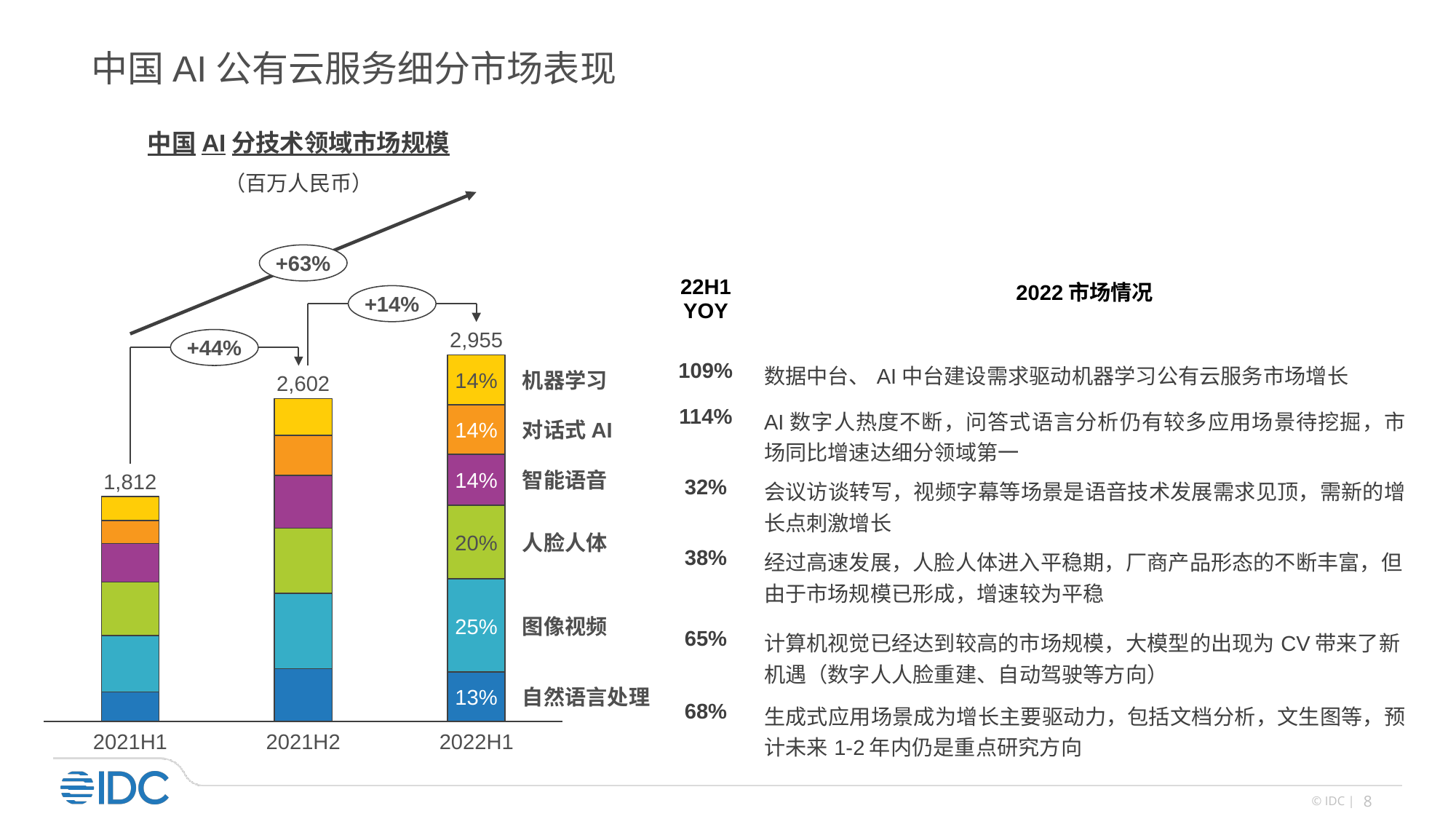

# 中国AI公有云服务细分市场表现
中国AI分技术领域市场规模
（百万人民币）
+63%
| 22H1 YOY | 2022市场情况 |
| --- | --- |
| 109% | 数据中台、AI中台建设需求驱动机器学习公有云服务市场增长 |
| 114% | AI数字人热度不断，问答式语言分析仍有较多应用场景待挖掘，市场同比增速达细分领域第一 |
| 32% | 会议访谈转写，视频字幕等场景是语音技术发展需求见顶，需新的增长点刺激增长 |
| 38% | 经过高速发展，人脸人体进入平稳期，厂商产品形态的不断丰富，但由于市场规模已形成，增速较为平稳 |
| 65% | 计算机视觉已经达到较高的市场规模，大模型的出现为CV带来了新机遇（数字人人脸重建、自动驾驶等方向） |
| 68% | 生成式应用场景成为增长主要驱动力，包括文档分析，文生图等，预计未来1-2年内仍是重点研究方向 |
+14%
2,955
+44%

### Chart

| Category |  |  |  |  |  |  |
|---|---|---|---|---|---|---|
14%
机器学习
2,602
14%
对话式AI
14%
智能语音
1,812
20%
人脸人体
25%
图像视频
13%
自然语言处理
2021H1
2021H2
2022H1